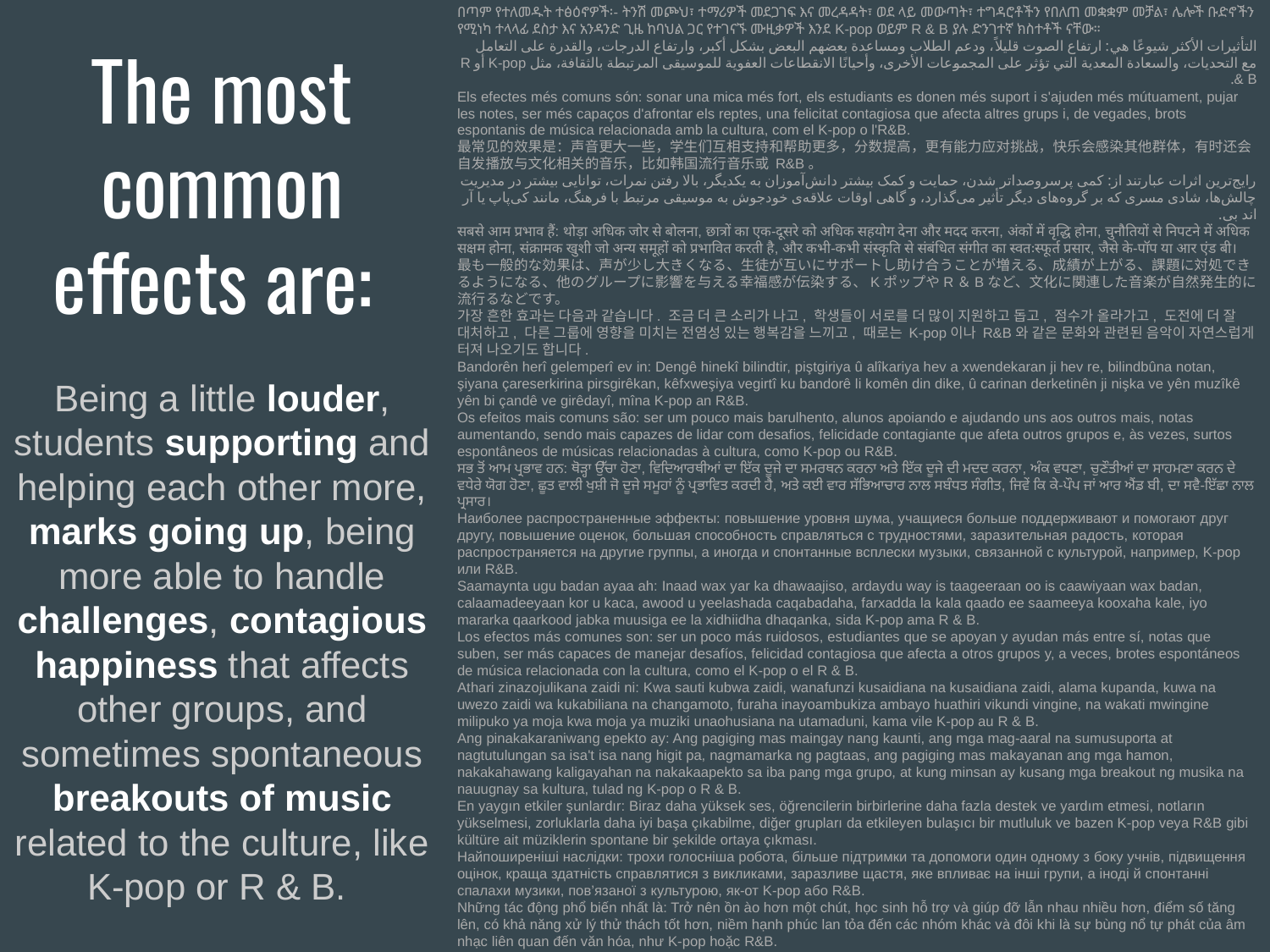

The most common effects are:

Being a little louder, students supporting and helping each other more, marks going up, being more able to handle challenges, contagious happiness that affects other groups, and sometimes spontaneous breakouts of music related to the culture, like K-pop or R & B.
በጣም የተለመዱት ተፅዕኖዎች፡- ትንሽ መጮህ፣ ተማሪዎች መደጋገፍ እና መረዳዳት፣ ወደ ላይ መውጣት፣ ተግዳሮቶችን የበለጠ መቋቋም መቻል፣ ሌሎች ቡድኖችን የሚነካ ተላላፊ ደስታ እና አንዳንድ ጊዜ ከባህል ጋር የተገናኙ ሙዚቃዎች እንደ K-pop ወይም R & B ያሉ ድንገተኛ ክስተቶች ናቸው።
التأثيرات الأكثر شيوعًا هي: ارتفاع الصوت قليلاً، ودعم الطلاب ومساعدة بعضهم البعض بشكل أكبر، وارتفاع الدرجات، والقدرة على التعامل مع التحديات، والسعادة المعدية التي تؤثر على المجموعات الأخرى، وأحيانًا الانقطاعات العفوية للموسيقى المرتبطة بالثقافة، مثل K-pop أو R & B.
Els efectes més comuns són: sonar una mica més fort, els estudiants es donen més suport i s'ajuden més mútuament, pujar les notes, ser més capaços d'afrontar els reptes, una felicitat contagiosa que afecta altres grups i, de vegades, brots espontanis de música relacionada amb la cultura, com el K-pop o l'R&B.
最常见的效果是：声音更大一些，学生们互相支持和帮助更多，分数提高，更有能力应对挑战，快乐会感染其他群体，有时还会自发播放与文化相关的音乐，比如韩国流行音乐或 R&B。
رایج‌ترین اثرات عبارتند از: کمی پرسروصداتر شدن، حمایت و کمک بیشتر دانش‌آموزان به یکدیگر، بالا رفتن نمرات، توانایی بیشتر در مدیریت چالش‌ها، شادی مسری که بر گروه‌های دیگر تأثیر می‌گذارد، و گاهی اوقات علاقه‌ی خودجوش به موسیقی مرتبط با فرهنگ، مانند کی‌پاپ یا آر اند بی.
सबसे आम प्रभाव हैं: थोड़ा अधिक जोर से बोलना, छात्रों का एक-दूसरे को अधिक सहयोग देना और मदद करना, अंकों में वृद्धि होना, चुनौतियों से निपटने में अधिक सक्षम होना, संक्रामक खुशी जो अन्य समूहों को प्रभावित करती है, और कभी-कभी संस्कृति से संबंधित संगीत का स्वतःस्फूर्त प्रसार, जैसे के-पॉप या आर एंड बी।
最も一般的な効果は、声が少し大きくなる、生徒が互いにサポートし助け合うことが増える、成績が上がる、課題に対処できるようになる、他のグループに影響を与える幸福感が伝染する、KポップやR＆Bなど、文化に関連した音楽が自然発生的に流行るなどです。
가장 흔한 효과는 다음과 같습니다. 조금 더 큰 소리가 나고, 학생들이 서로를 더 많이 지원하고 돕고, 점수가 올라가고, 도전에 더 잘 대처하고, 다른 그룹에 영향을 미치는 전염성 있는 행복감을 느끼고, 때로는 K-pop이나 R&B와 같은 문화와 관련된 음악이 자연스럽게 터져 나오기도 합니다.
Bandorên herî gelemperî ev in: Dengê hinekî bilindtir, piştgiriya û alîkariya hev a xwendekaran ji hev re, bilindbûna notan, şiyana çareserkirina pirsgirêkan, kêfxweşiya vegirtî ku bandorê li komên din dike, û carinan derketinên ji nişka ve yên muzîkê yên bi çandê ve girêdayî, mîna K-pop an R&B.
Os efeitos mais comuns são: ser um pouco mais barulhento, alunos apoiando e ajudando uns aos outros mais, notas aumentando, sendo mais capazes de lidar com desafios, felicidade contagiante que afeta outros grupos e, às vezes, surtos espontâneos de músicas relacionadas à cultura, como K-pop ou R&B.
ਸਭ ਤੋਂ ਆਮ ਪ੍ਰਭਾਵ ਹਨ: ਥੋੜ੍ਹਾ ਉੱਚਾ ਹੋਣਾ, ਵਿਦਿਆਰਥੀਆਂ ਦਾ ਇੱਕ ਦੂਜੇ ਦਾ ਸਮਰਥਨ ਕਰਨਾ ਅਤੇ ਇੱਕ ਦੂਜੇ ਦੀ ਮਦਦ ਕਰਨਾ, ਅੰਕ ਵਧਣਾ, ਚੁਣੌਤੀਆਂ ਦਾ ਸਾਹਮਣਾ ਕਰਨ ਦੇ ਵਧੇਰੇ ਯੋਗ ਹੋਣਾ, ਛੂਤ ਵਾਲੀ ਖੁਸ਼ੀ ਜੋ ਦੂਜੇ ਸਮੂਹਾਂ ਨੂੰ ਪ੍ਰਭਾਵਿਤ ਕਰਦੀ ਹੈ, ਅਤੇ ਕਈ ਵਾਰ ਸੱਭਿਆਚਾਰ ਨਾਲ ਸਬੰਧਤ ਸੰਗੀਤ, ਜਿਵੇਂ ਕਿ ਕੇ-ਪੌਪ ਜਾਂ ਆਰ ਐਂਡ ਬੀ, ਦਾ ਸਵੈ-ਇੱਛਾ ਨਾਲ ਪ੍ਰਸਾਰ।
Наиболее распространенные эффекты: повышение уровня шума, учащиеся больше поддерживают и помогают друг другу, повышение оценок, большая способность справляться с трудностями, заразительная радость, которая распространяется на другие группы, а иногда и спонтанные всплески музыки, связанной с культурой, например, K-pop или R&B.
Saamaynta ugu badan ayaa ah: Inaad wax yar ka dhawaajiso, ardaydu way is taageeraan oo is caawiyaan wax badan, calaamadeeyaan kor u kaca, awood u yeelashada caqabadaha, farxadda la kala qaado ee saameeya kooxaha kale, iyo mararka qaarkood jabka muusiga ee la xidhiidha dhaqanka, sida K-pop ama R & B.
Los efectos más comunes son: ser un poco más ruidosos, estudiantes que se apoyan y ayudan más entre sí, notas que suben, ser más capaces de manejar desafíos, felicidad contagiosa que afecta a otros grupos y, a veces, brotes espontáneos de música relacionada con la cultura, como el K-pop o el R & B.
Athari zinazojulikana zaidi ni: Kwa sauti kubwa zaidi, wanafunzi kusaidiana na kusaidiana zaidi, alama kupanda, kuwa na uwezo zaidi wa kukabiliana na changamoto, furaha inayoambukiza ambayo huathiri vikundi vingine, na wakati mwingine milipuko ya moja kwa moja ya muziki unaohusiana na utamaduni, kama vile K-pop au R & B.
Ang pinakakaraniwang epekto ay: Ang pagiging mas maingay nang kaunti, ang mga mag-aaral na sumusuporta at nagtutulungan sa isa't isa nang higit pa, nagmamarka ng pagtaas, ang pagiging mas makayanan ang mga hamon, nakakahawang kaligayahan na nakakaapekto sa iba pang mga grupo, at kung minsan ay kusang mga breakout ng musika na nauugnay sa kultura, tulad ng K-pop o R & B.
En yaygın etkiler şunlardır: Biraz daha yüksek ses, öğrencilerin birbirlerine daha fazla destek ve yardım etmesi, notların yükselmesi, zorluklarla daha iyi başa çıkabilme, diğer grupları da etkileyen bulaşıcı bir mutluluk ve bazen K-pop veya R&B gibi kültüre ait müziklerin spontane bir şekilde ortaya çıkması.
Найпоширеніші наслідки: трохи голосніша робота, більше підтримки та допомоги один одному з боку учнів, підвищення оцінок, краща здатність справлятися з викликами, заразливе щастя, яке впливає на інші групи, а іноді й спонтанні спалахи музики, пов’язаної з культурою, як-от K-pop або R&B.
Những tác động phổ biến nhất là: Trở nên ồn ào hơn một chút, học sinh hỗ trợ và giúp đỡ lẫn nhau nhiều hơn, điểm số tăng lên, có khả năng xử lý thử thách tốt hơn, niềm hạnh phúc lan tỏa đến các nhóm khác và đôi khi là sự bùng nổ tự phát của âm nhạc liên quan đến văn hóa, như K-pop hoặc R&B.